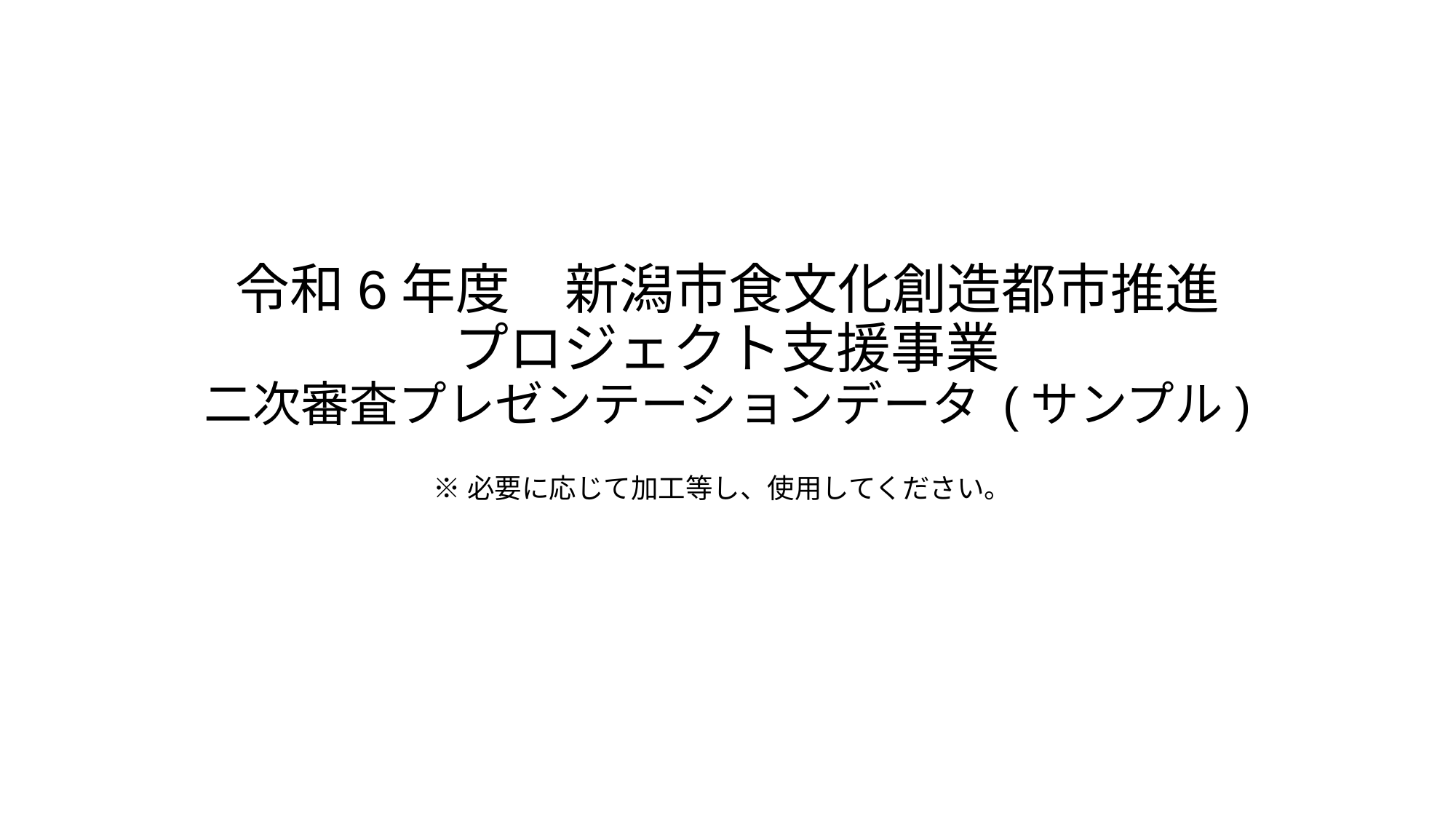

# 令和6年度　新潟市食文化創造都市推進 プロジェクト支援事業 二次審査プレゼンテーションデータ (サンプル)
※必要に応じて加工等し、使用してください。